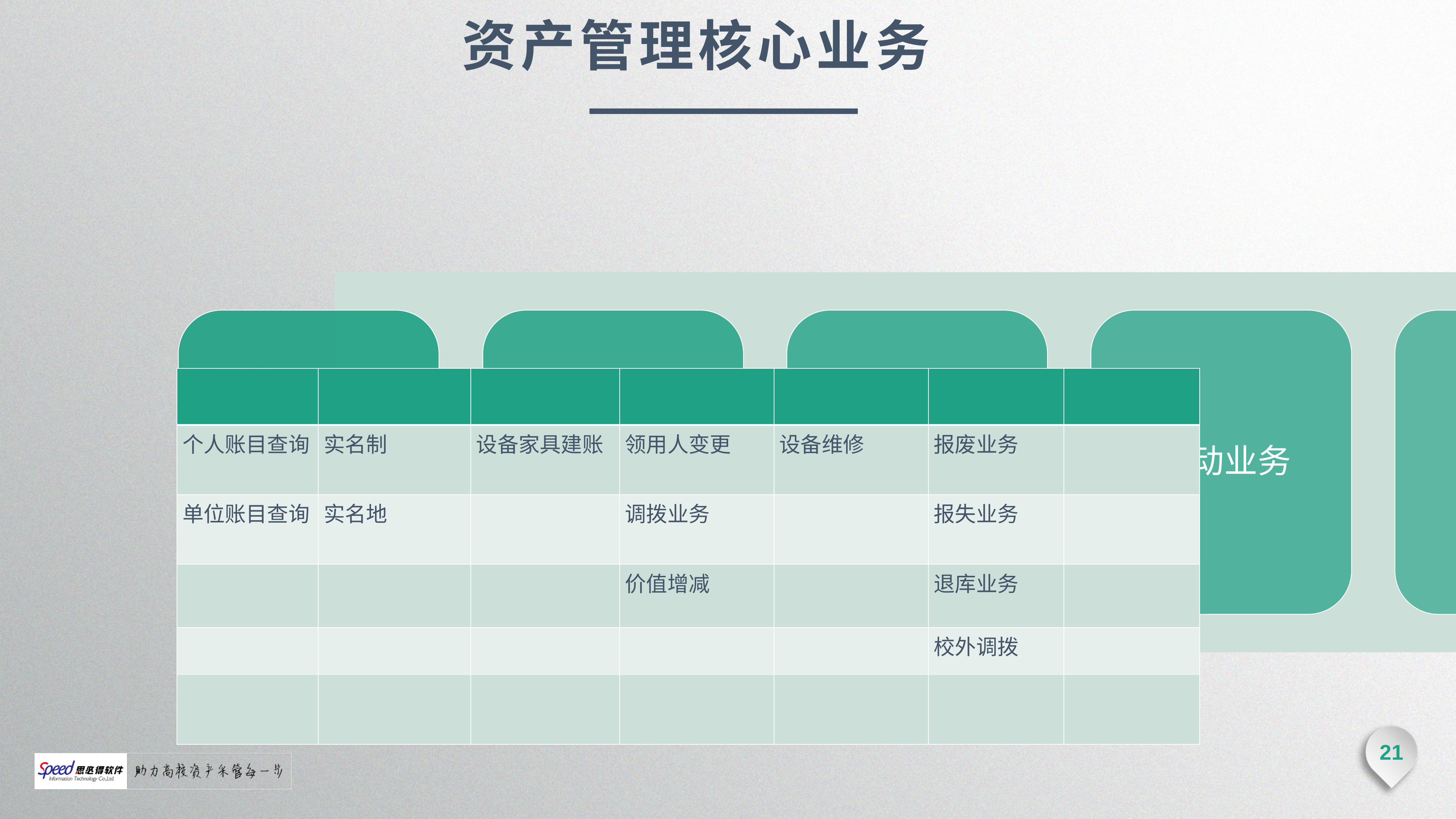

# 资产管理核心业务
资产账目查询
实名制整理
资产建账
变动业务
维修业务
处置业务
业务审核
|  |  |  |  |  |  |  |
| --- | --- | --- | --- | --- | --- | --- |
| 个人账目查询 | 实名制 | 设备家具建账 | 领用人变更 | 设备维修 | 报废业务 |  |
| 单位账目查询 | 实名地 |  | 调拨业务 |  | 报失业务 |  |
|  |  |  | 价值增减 |  | 退库业务 |  |
|  |  |  |  |  | 校外调拨 |  |
|  |  |  |  |  |  |  |